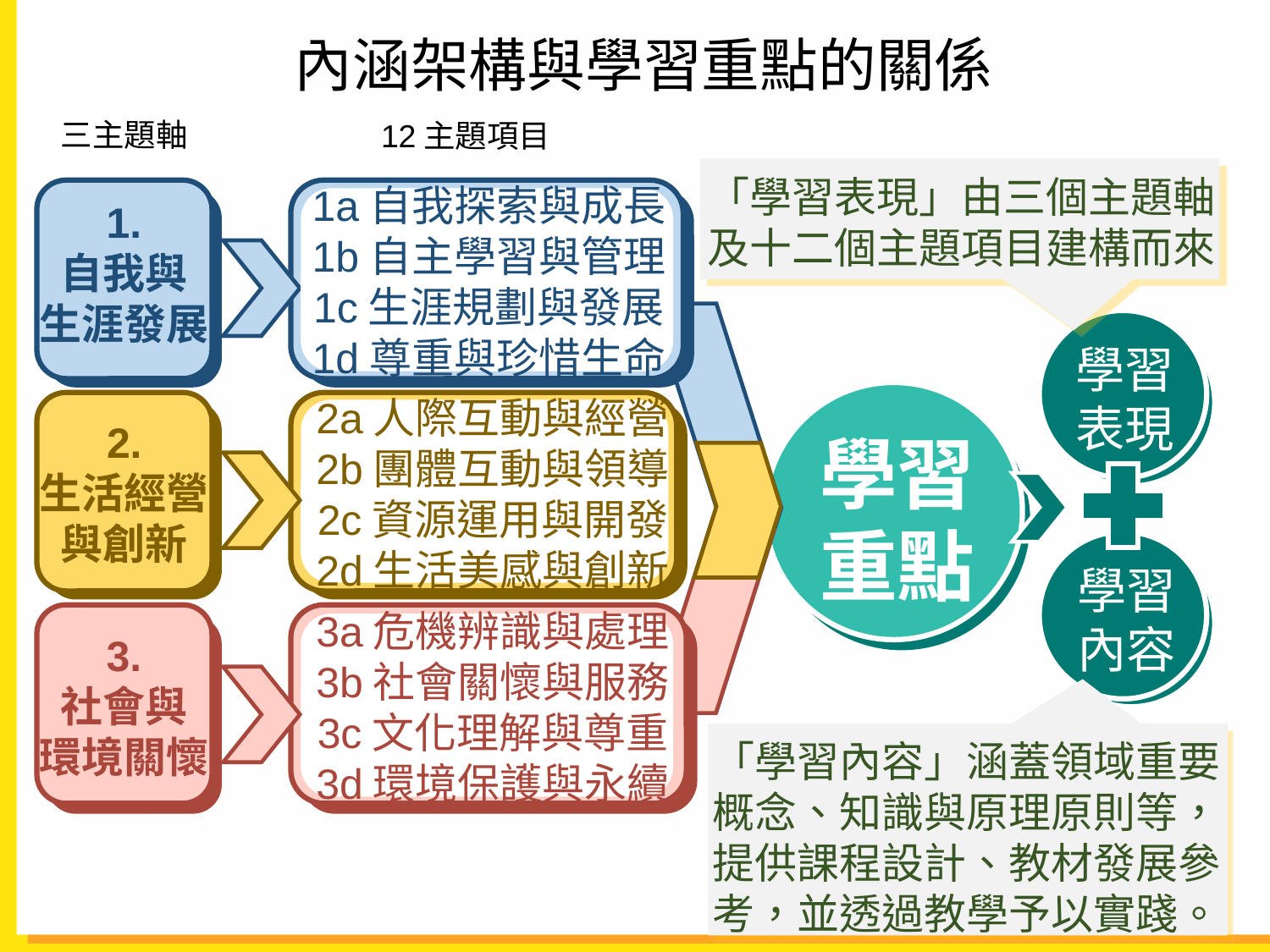

內涵架構與學習重點的關係

三主題軸
12主題項目

「學習表現」由三個主題軸及十二個主題項目建構而來
1a自我探索與成長
1b自主學習與管理
1c生涯規劃與發展
1d尊重與珍惜生命

1.
自我與
生涯發展

學習
表現

2a人際互動與經營
2b團體互動與領導
2c資源運用與開發
2d生活美感與創新

2.
生活經營與創新
學習
重點

學習
內容
3a危機辨識與處理
3b社會關懷與服務
3c文化理解與尊重
3d環境保護與永續

3.
社會與
環境關懷

「學習內容」涵蓋領域重要概念、知識與原理原則等，提供課程設計、教材發展參考，並透過教學予以實踐。